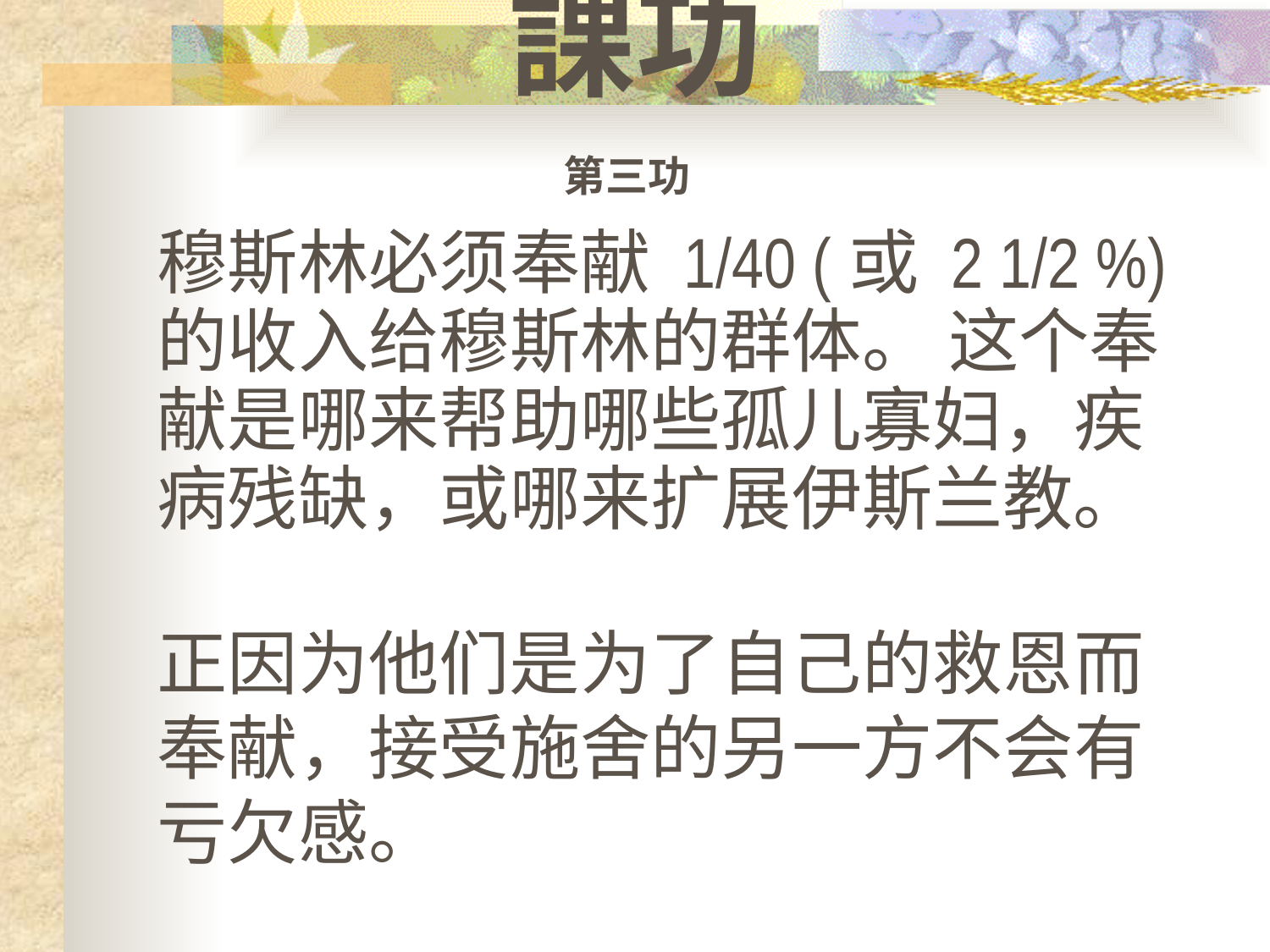

課功

第三功
穆斯林必须奉献 1/40 (或 2 1/2 %)的收入给穆斯林的群体。 这个奉献是哪来帮助哪些孤儿寡妇，疾病残缺，或哪来扩展伊斯兰教。

正因为他们是为了自己的救恩而奉献，接受施舍的另一方不会有亏欠感。